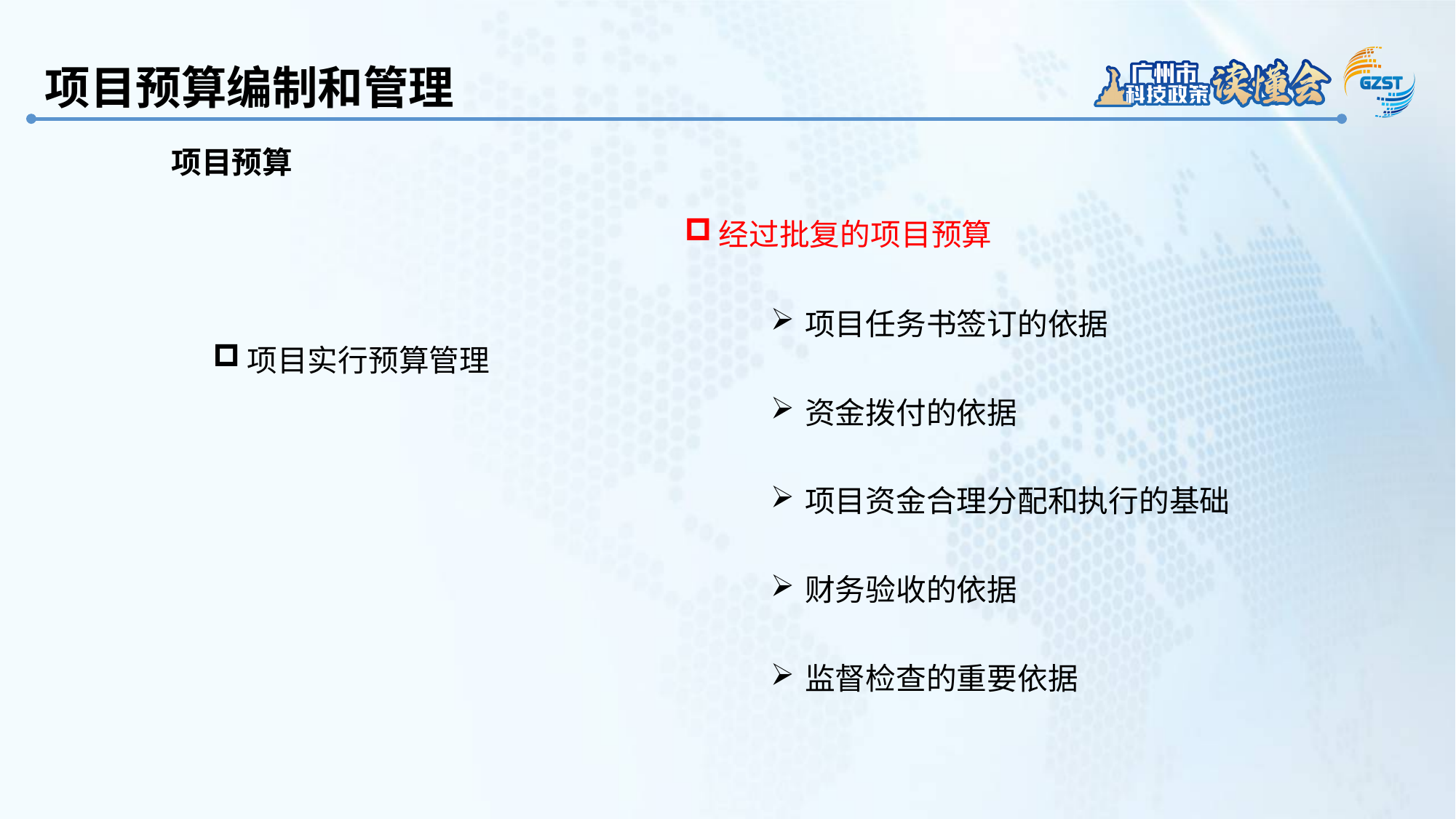

项目预算编制和管理
项目预算
经过批复的项目预算
项目实行预算管理
项目任务书签订的依据
资金拨付的依据
项目资金合理分配和执行的基础
财务验收的依据
监督检查的重要依据